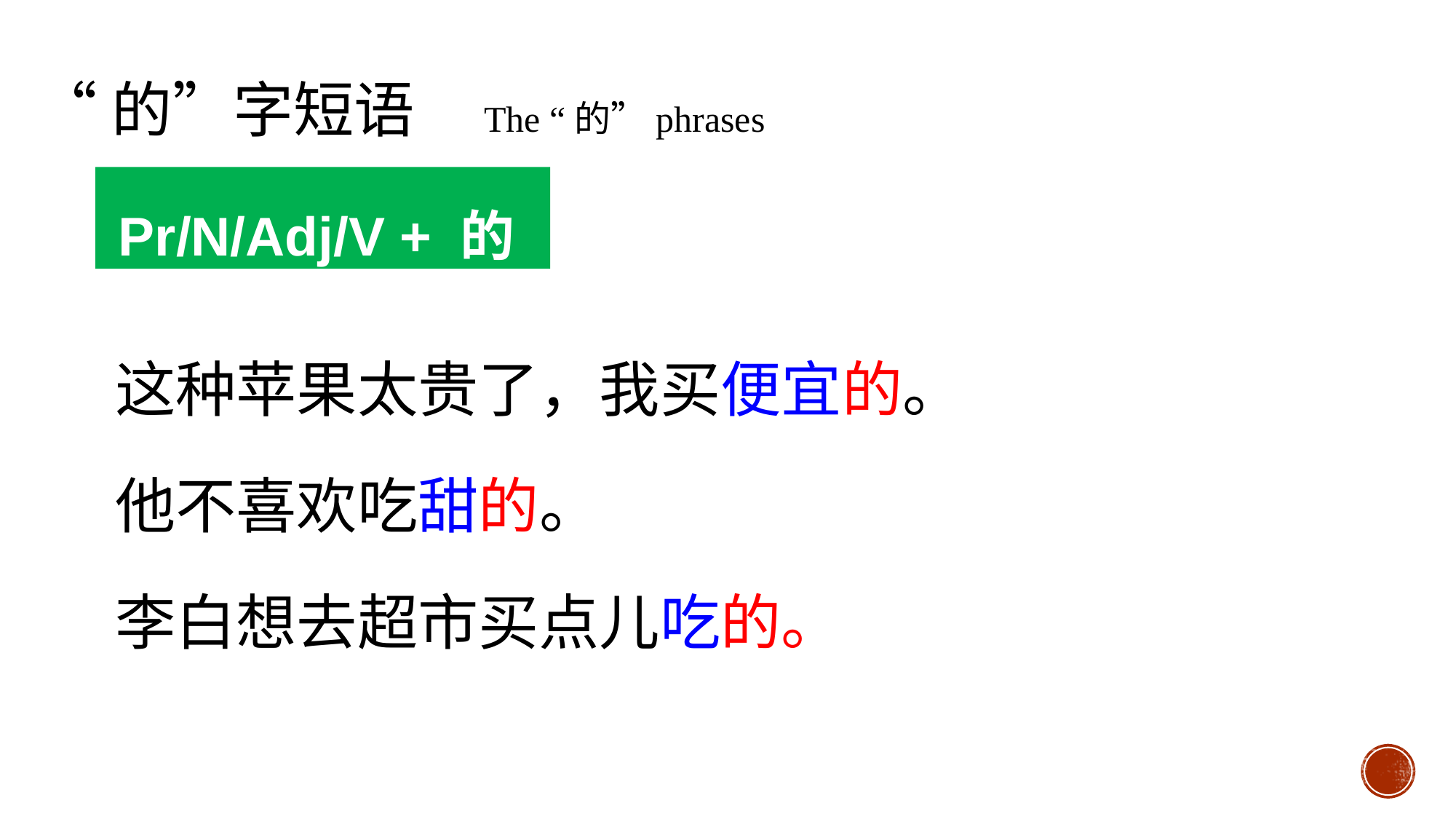

“的”字短语    The “的”phrases
Pr/N/Adj/V + 的
这种苹果太贵了，我买便宜的。
他不喜欢吃甜的。
李白想去超市买点儿吃的。